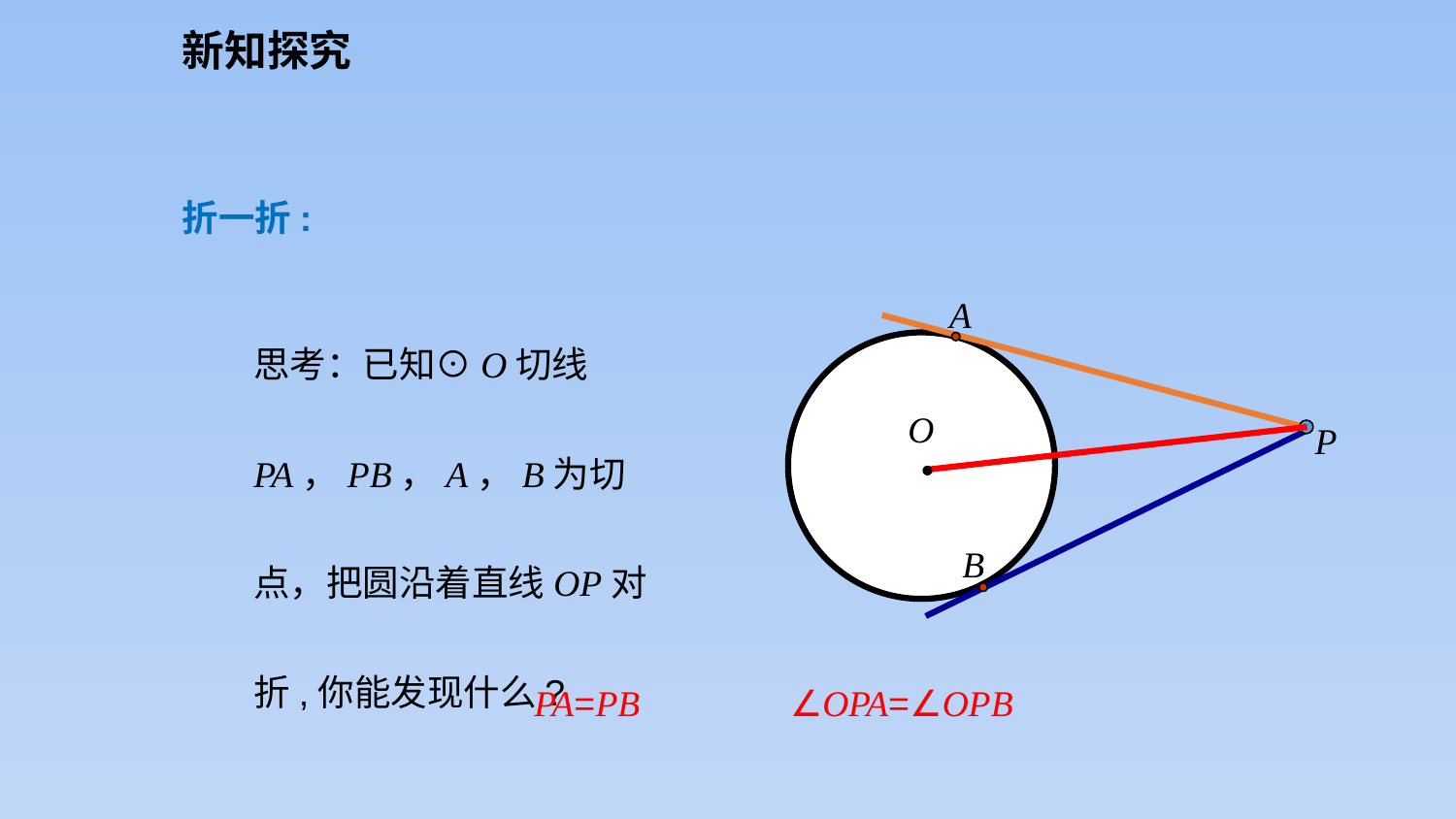

新知探究
折一折:
思考：已知⊙O切线PA，PB，A，B为切点，把圆沿着直线OP对折,你能发现什么?
A

O
P

B

PA=PB
∠OPA=∠OPB